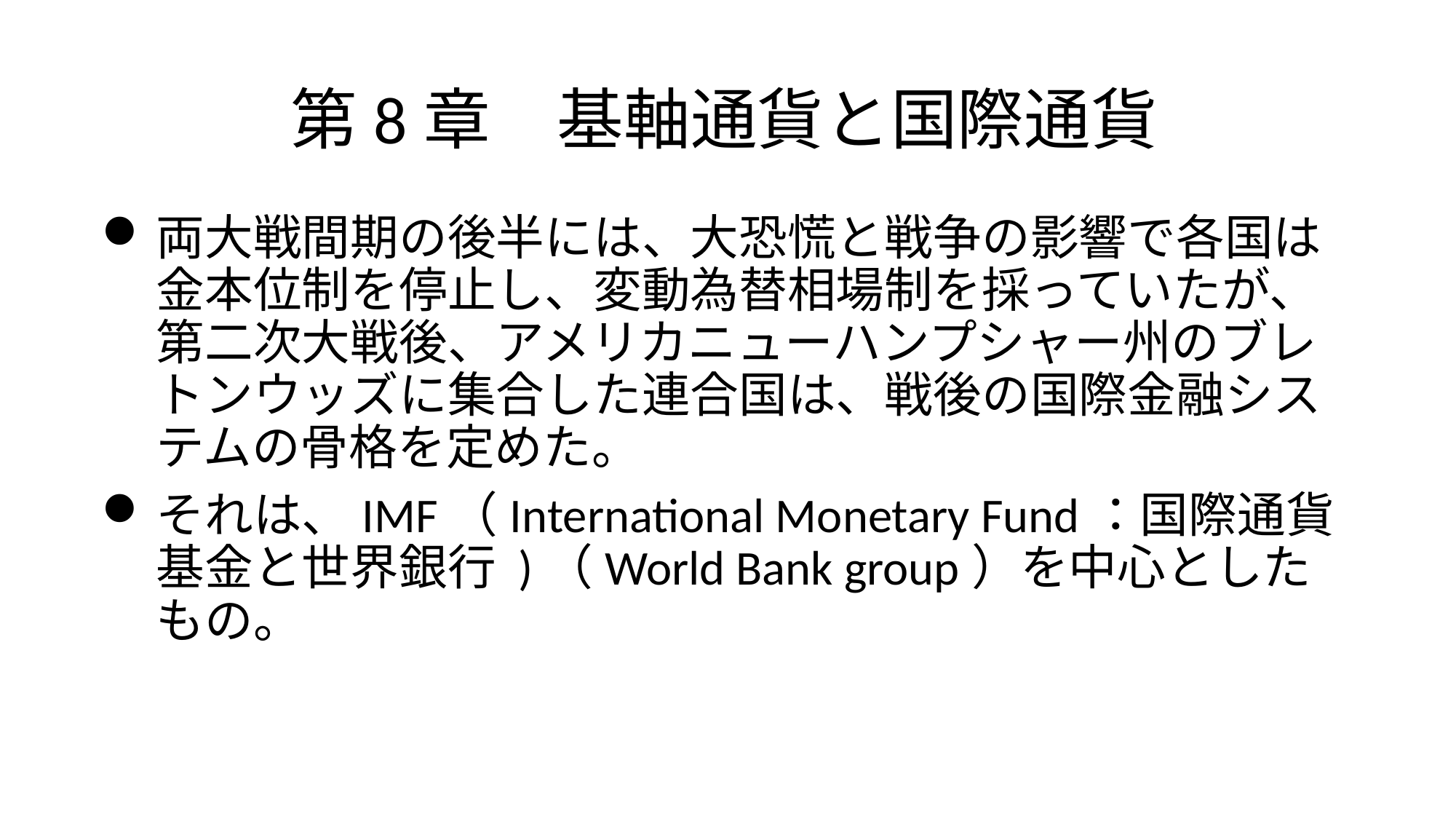

# 第8章　基軸通貨と国際通貨
両大戦間期の後半には、大恐慌と戦争の影響で各国は金本位制を停止し、変動為替相場制を採っていたが、第二次大戦後、アメリカニューハンプシャー州のブレトンウッズに集合した連合国は、戦後の国際金融システムの骨格を定めた。
それは、IMF（International Monetary Fund：国際通貨基金と世界銀行 )（World Bank group）を中心としたもの。